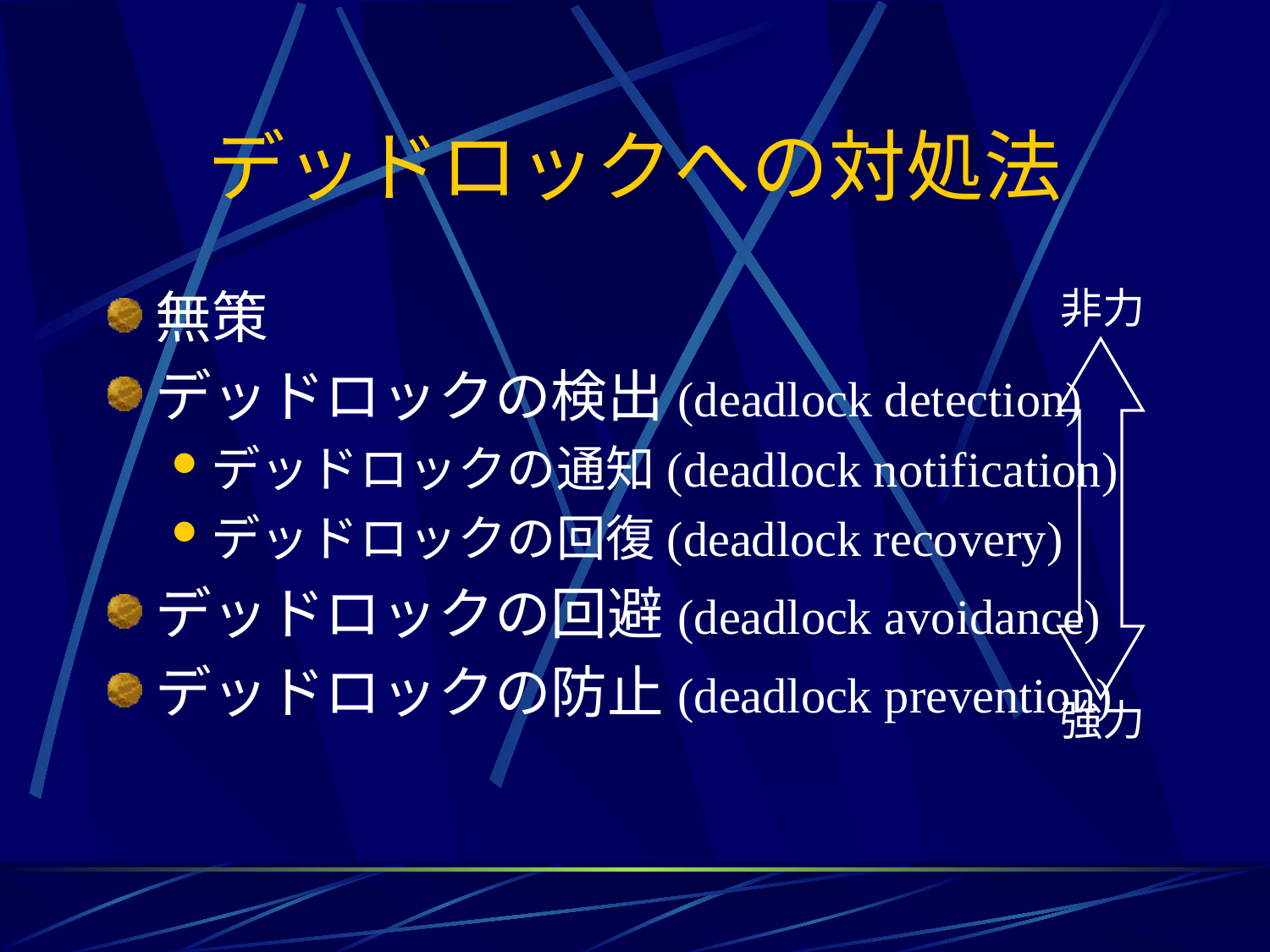

# デッドロックへの対処法
無策
デッドロックの検出(deadlock detection)
デッドロックの通知(deadlock notification)
デッドロックの回復(deadlock recovery)
デッドロックの回避(deadlock avoidance)
デッドロックの防止(deadlock prevention)
非力

強力